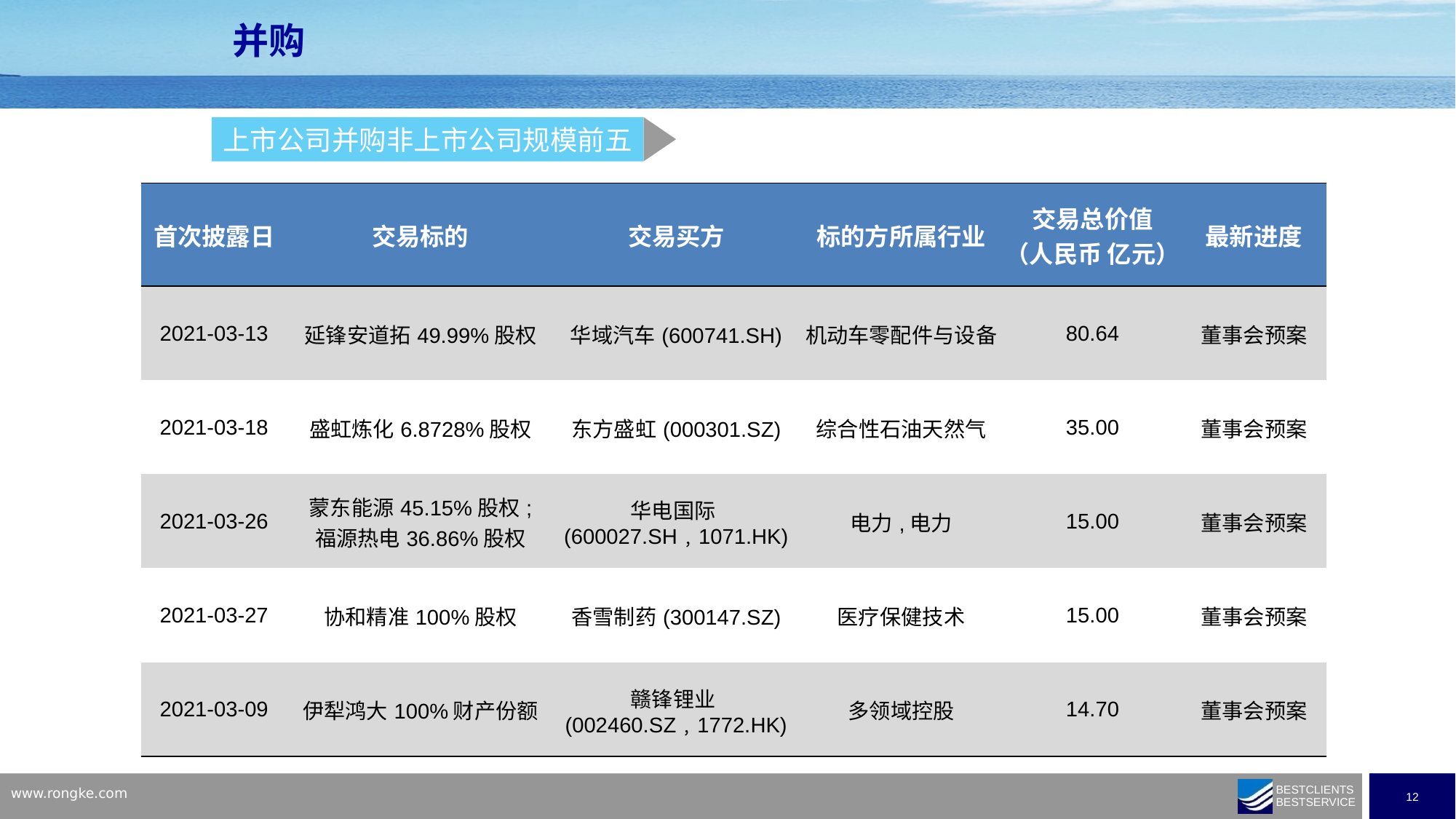

并购
上市公司并购非上市公司规模前五

| 首次披露日 | 交易标的 | 交易买方 | 标的方所属行业 | 交易总价值 （人民币 亿元） | 最新进度 |
| --- | --- | --- | --- | --- | --- |
| 2021-03-13 | 延锋安道拓49.99%股权 | 华域汽车(600741.SH) | 机动车零配件与设备 | 80.64 | 董事会预案 |
| 2021-03-18 | 盛虹炼化6.8728%股权 | 东方盛虹(000301.SZ) | 综合性石油天然气 | 35.00 | 董事会预案 |
| 2021-03-26 | 蒙东能源45.15%股权; 福源热电36.86%股权 | 华电国际(600027.SH﹐1071.HK) | 电力,电力 | 15.00 | 董事会预案 |
| 2021-03-27 | 协和精准100%股权 | 香雪制药(300147.SZ) | 医疗保健技术 | 15.00 | 董事会预案 |
| 2021-03-09 | 伊犁鸿大100%财产份额 | 赣锋锂业(002460.SZ﹐1772.HK) | 多领域控股 | 14.70 | 董事会预案 |